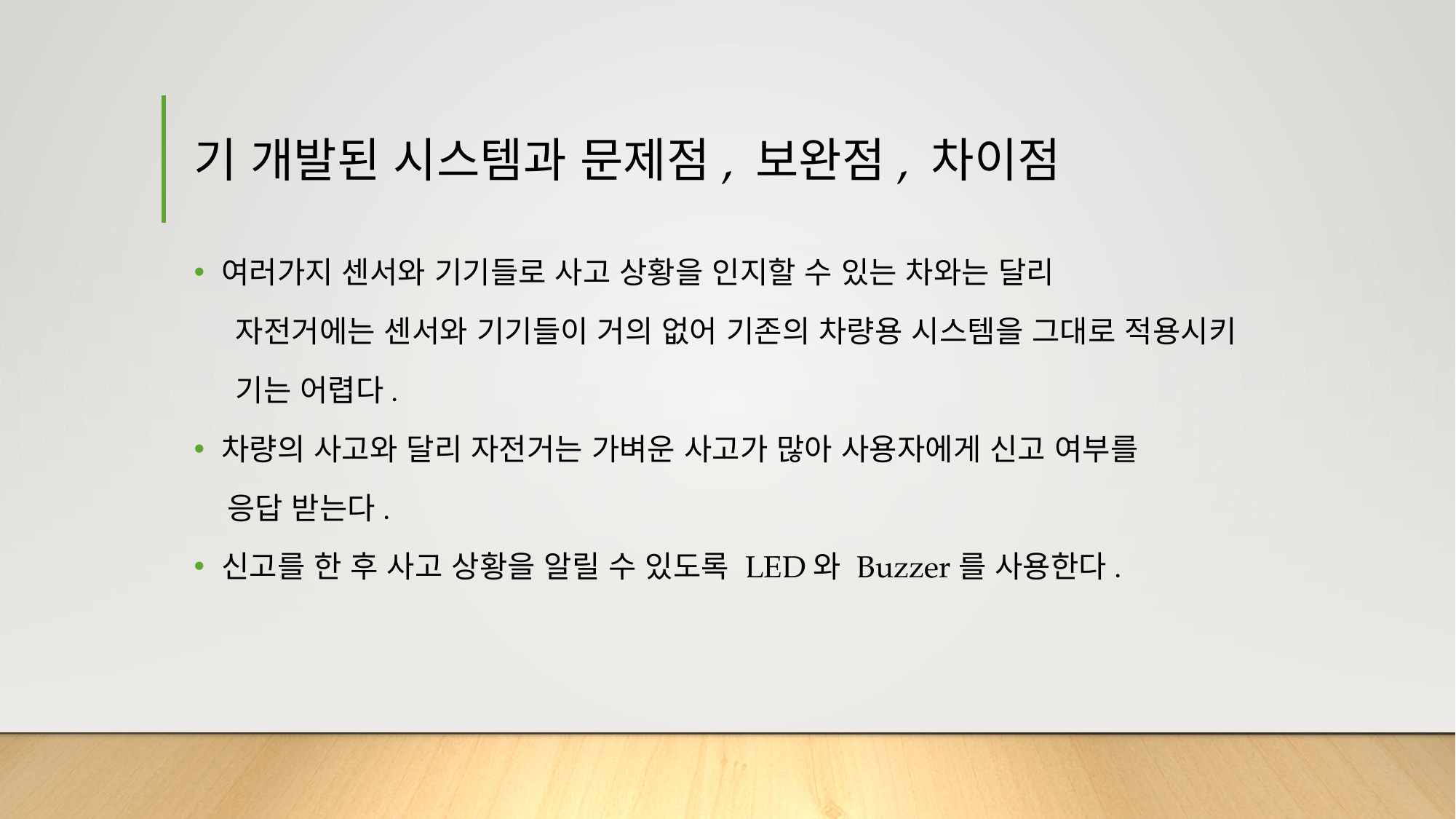

기 개발된 시스템과 문제점, 보완점, 차이점
여러가지 센서와 기기들로 사고 상황을 인지할 수 있는 차와는 달리
    자전거에는 센서와 기기들이 거의 없어 기존의 차량용 시스템을 그대로 적용시키
    기는 어렵다.
차량의 사고와 달리 자전거는 가벼운 사고가 많아 사용자에게 신고 여부를
   응답 받는다.
신고를 한 후 사고 상황을 알릴 수 있도록 LED와 Buzzer를 사용한다.